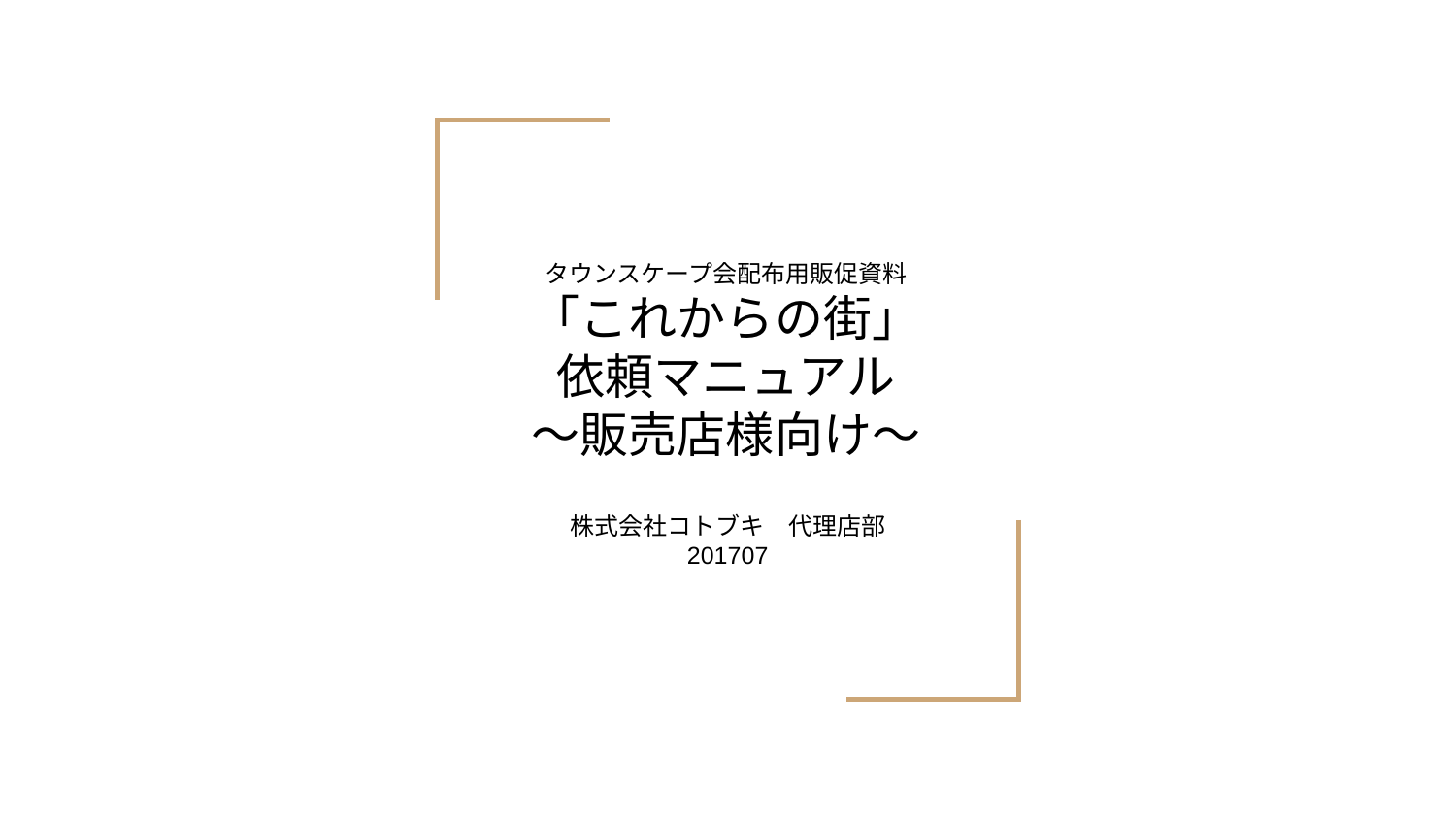

# タウンスケープ会配布用販促資料 「これからの街」 依頼マニュアル ～販売店様向け～
株式会社コトブキ　代理店部
201707